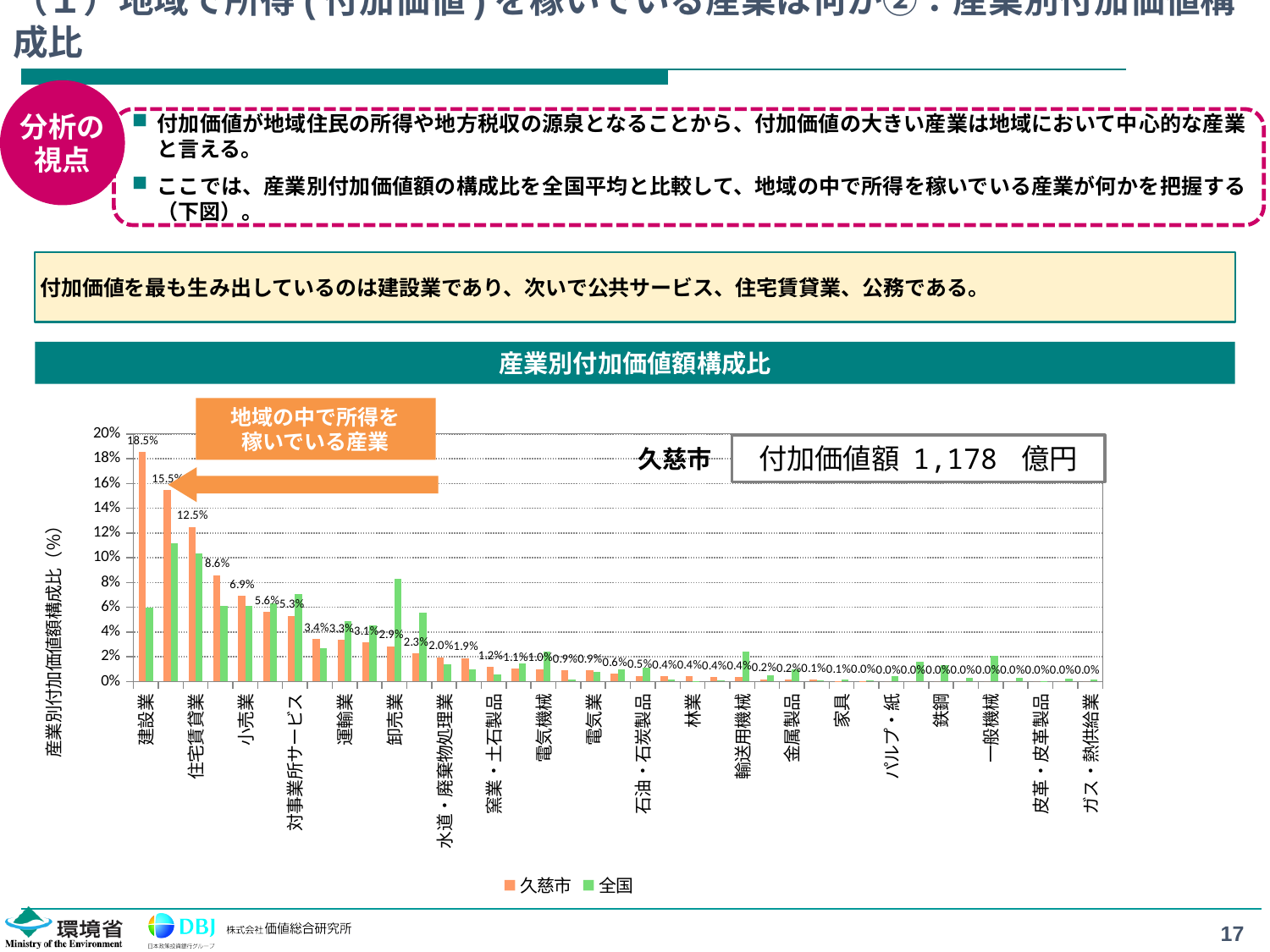

# （１）地域で所得(付加価値)を稼いでいる産業は何か②：産業別付加価値構成比
分析の
視点
付加価値が地域住民の所得や地方税収の源泉となることから、付加価値の大きい産業は地域において中心的な産業と言える。
ここでは、産業別付加価値額の構成比を全国平均と比較して、地域の中で所得を稼いでいる産業が何かを把握する（下図）。
付加価値を最も生み出しているのは建設業であり、次いで公共サービス、住宅賃貸業、公務である。
産業別付加価値額構成比
地域の中で所得を
稼いでいる産業

### Chart

| Category | 久慈市 | 全国 |
|---|---|---|
| 建設業 | 0.18547141966809386 | 0.059713439610329225 |
| 公共サービス | 0.1545980270751354 | 0.11178859265900692 |
| 住宅賃貸業 | 0.12465453684682604 | 0.10360566086041323 |
| 公務 | 0.08583543403518186 | 0.06124976412380387 |
| 小売業 | 0.0691393529704659 | 0.061151732188533627 |
| 対個人サービス | 0.05624480849161421 | 0.06293755428833969 |
| 対事業所サービス | 0.05315490244906524 | 0.0706372685862556 |
| 食料品 | 0.03436211225662121 | 0.02693564161375714 |
| 運輸業 | 0.03342155327567922 | 0.0489661101916818 |
| 金融・保険業 | 0.03148580356657845 | 0.04519145994585517 |
| 卸売業 | 0.028588729264025236 | 0.08294280089019743 |
| 情報通信業 | 0.0225628542026209 | 0.05547808134252426 |
| 水道・廃棄物処理業 | 0.019575264067826777 | 0.013847640302405224 |
| 農業 | 0.018788336651672493 | 0.010149671203834271 |
| 窯業・土石製品 | 0.011702386765441207 | 0.0056275800438114415 |
| その他の不動産業 | 0.010535947028122954 | 0.01454007139501757 |
| 電気機械 | 0.010072565319400928 | 0.024008357538035183 |
| 水産業 | 0.009044130182004416 | 0.0014862567010402528 |
| 電気業 | 0.008878672749463789 | 0.007851811055856518 |
| その他の製造業 | 0.00619558323950278 | 0.009741345052847804 |
| 石油・石炭製品 | 0.0046125926009634366 | 0.010893535845713717 |
| 製材・木製品 | 0.004249290156374088 | 0.0016825309405406853 |
| 林業 | 0.00402862657562525 | 0.0003309103737772567 |
| 衣服・身回品 | 0.0036117204347585726 | 0.0012670522449207964 |
| 輸送用機械 | 0.0035032485158501487 | 0.02437776543145728 |
| 印刷 | 0.0016953787714885007 | 0.005004887922781129 |
| 金属製品 | 0.001554245530821954 | 0.009976958287832275 |
| 鉱業 | 0.0014598459508022984 | 0.000672759933464504 |
| 家具 | 0.0005305640745260116 | 0.0013059705024851926 |
| 繊維 | 0.00044206728344684253 | 0.0011540841135041508 |
| パルプ・紙 | 0.0 | 0.0044392057898586575 |
| 化学 | 0.0 | 0.015696048829159984 |
| 鉄鋼 | 0.0 | 0.01338177990231725 |
| 非鉄金属 | 0.0 | 0.0032573529736599108 |
| 一般機械 | 0.0 | 0.021085911948388915 |
| 精密機械 | 0.0 | 0.003234422757040889 |
| 皮革・皮革製品 | 0.0 | 0.0002404517210600154 |
| ゴム製品 | 0.0 | 0.0024850885222064425 |
| ガス・熱供給業 | 0.0 | 0.0016624423662849335 |
付加価値額 1,178 億円
久慈市

17